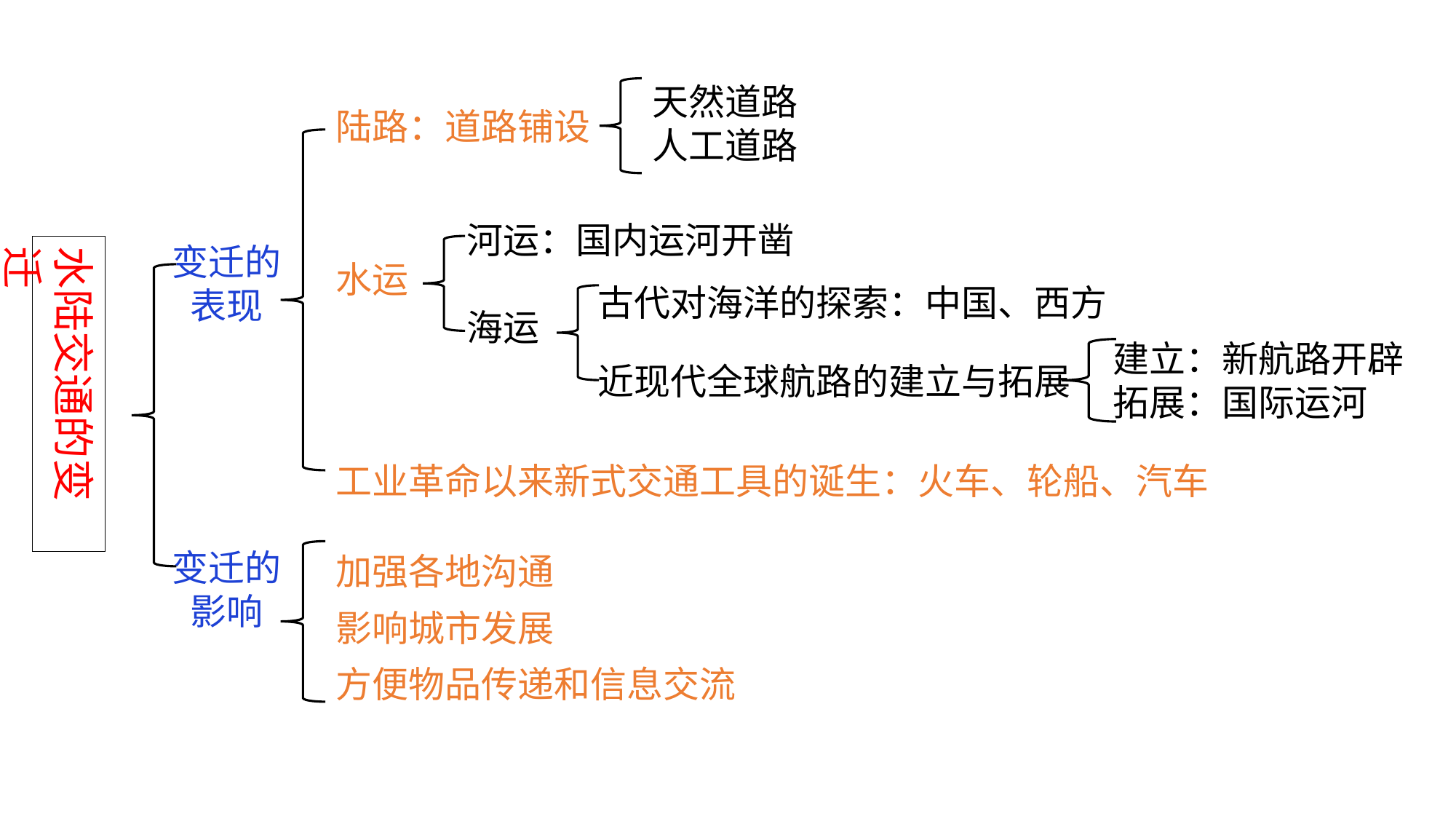

天然道路
人工道路

陆路：道路铺设

河运：国内运河开凿

海运
变迁的
表现
水陆交通的变迁

水运

古代对海洋的探索：中国、西方
近现代全球航路的建立与拓展

建立：新航路开辟
拓展：国际运河

工业革命以来新式交通工具的诞生：火车、轮船、汽车
加强各地沟通
影响城市发展
方便物品传递和信息交流
变迁的
影响